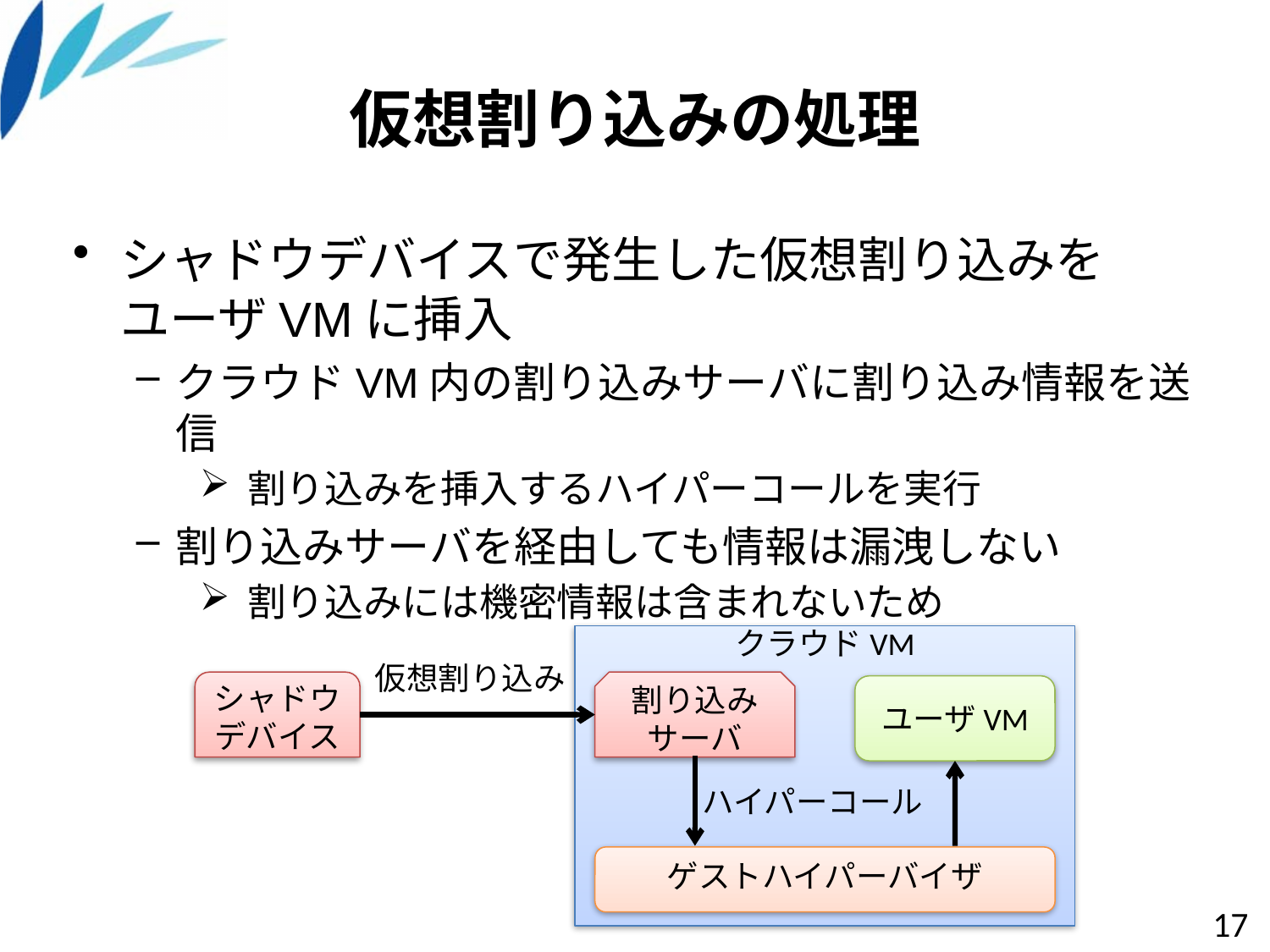

# 仮想割り込みの処理
シャドウデバイスで発生した仮想割り込みをユーザVMに挿入
クラウドVM内の割り込みサーバに割り込み情報を送信
割り込みを挿入するハイパーコールを実行
割り込みサーバを経由しても情報は漏洩しない
割り込みには機密情報は含まれないため
クラウドVM

シャドウ
デバイス
割り込み
サーバ
仮想割り込み
ユーザVM
ゲストハイパーバイザ
ハイパーコール
17